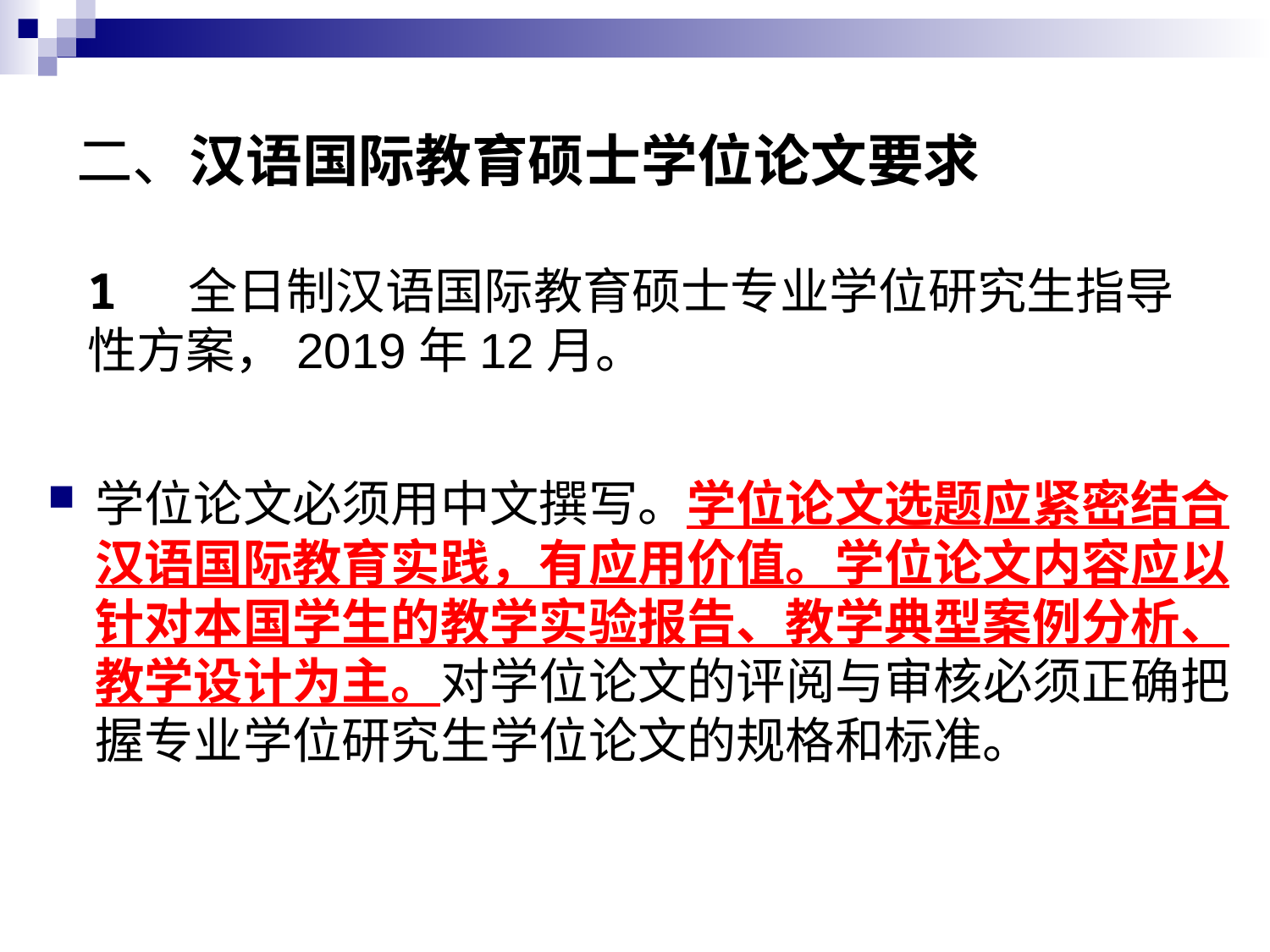

# 二、汉语国际教育硕士学位论文要求
1  全日制汉语国际教育硕士专业学位研究生指导性方案，2019年12月。

学位论文必须用中文撰写。学位论文选题应紧密结合汉语国际教育实践，有应用价值。学位论文内容应以针对本国学生的教学实验报告、教学典型案例分析、教学设计为主。对学位论文的评阅与审核必须正确把握专业学位研究生学位论文的规格和标准。